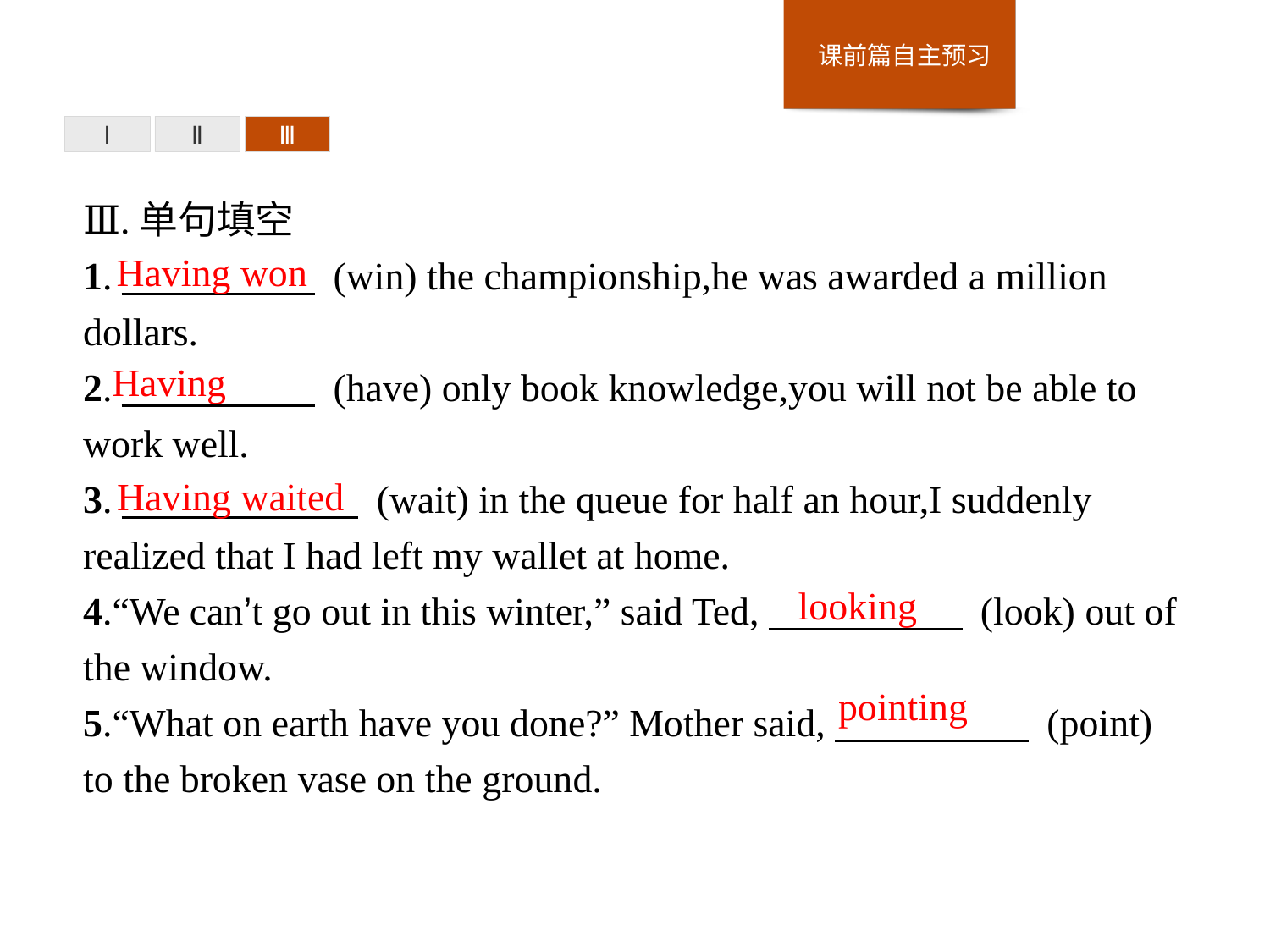

Ⅰ
Ⅱ
Ⅲ
Ⅲ.单句填空
1.　　　　　 (win) the championship,he was awarded a million dollars.
2.　　　　　 (have) only book knowledge,you will not be able to work well.
3.　　　　     　 (wait) in the queue for half an hour,I suddenly realized that I had left my wallet at home.
4.“We can’t go out in this winter,” said Ted,　　　　　 (look) out of the window.
5.“What on earth have you done?” Mother said,　　　　　 (point) to the broken vase on the ground.
Having won
Having
Having waited
looking
pointing